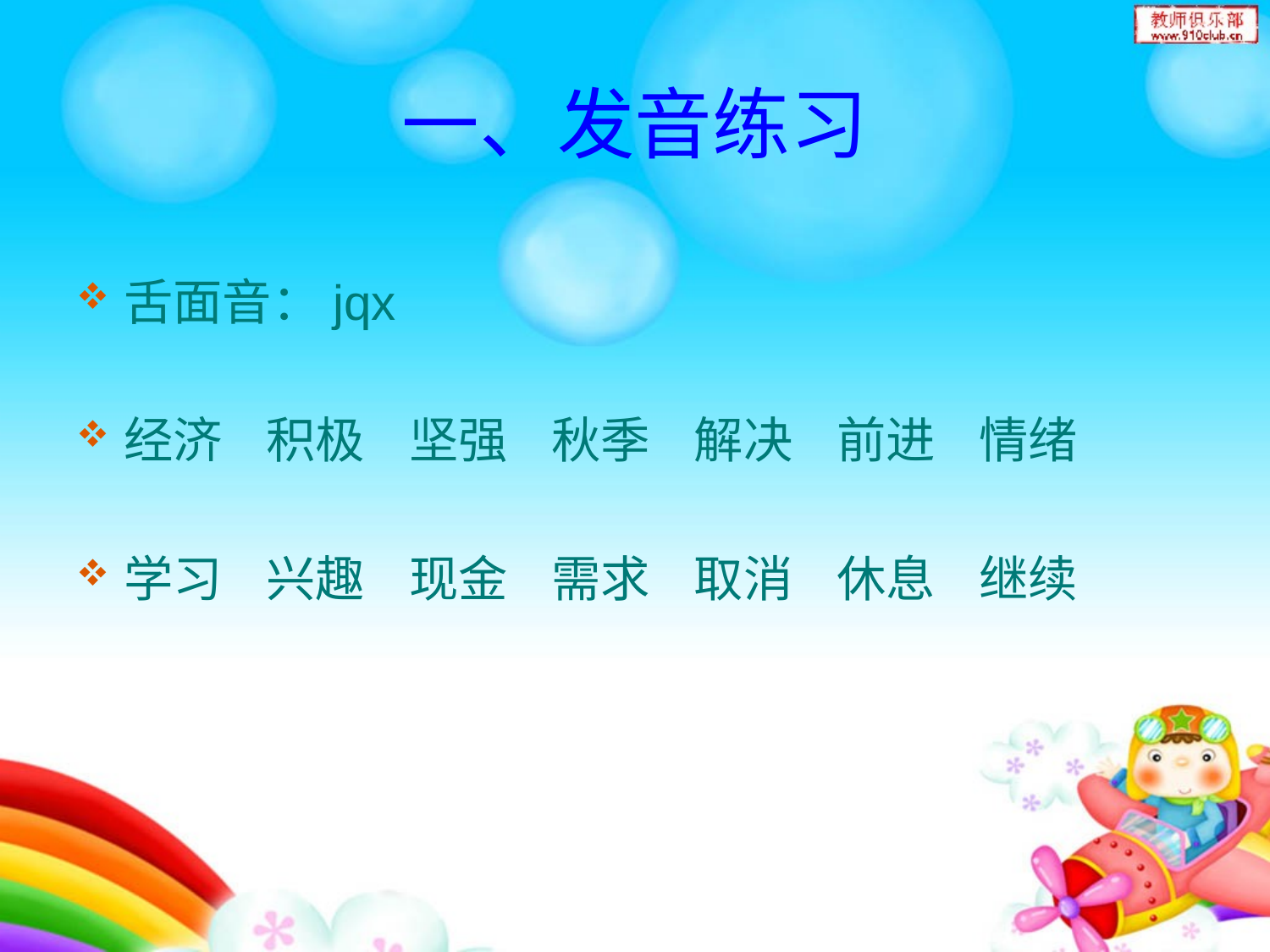

# 一、发音练习
舌面音：jqx

经济    积极    坚强    秋季    解决    前进    情绪

学习    兴趣    现金    需求    取消    休息    继续